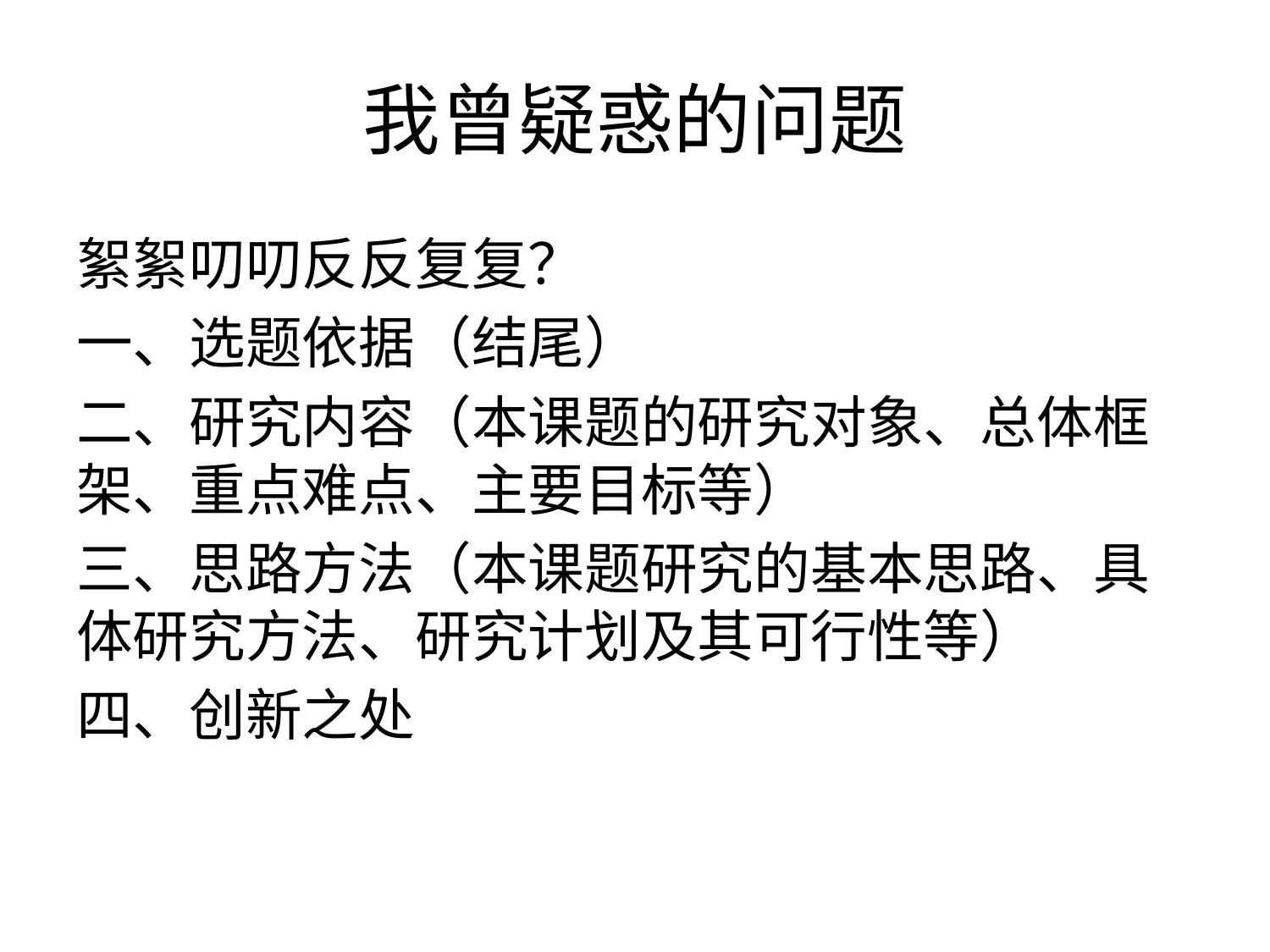

# 我曾疑惑的问题
絮絮叨叨反反复复？
一、选题依据（结尾）
二、研究内容（本课题的研究对象、总体框架、重点难点、主要目标等）
三、思路方法（本课题研究的基本思路、具体研究方法、研究计划及其可行性等）
四、创新之处